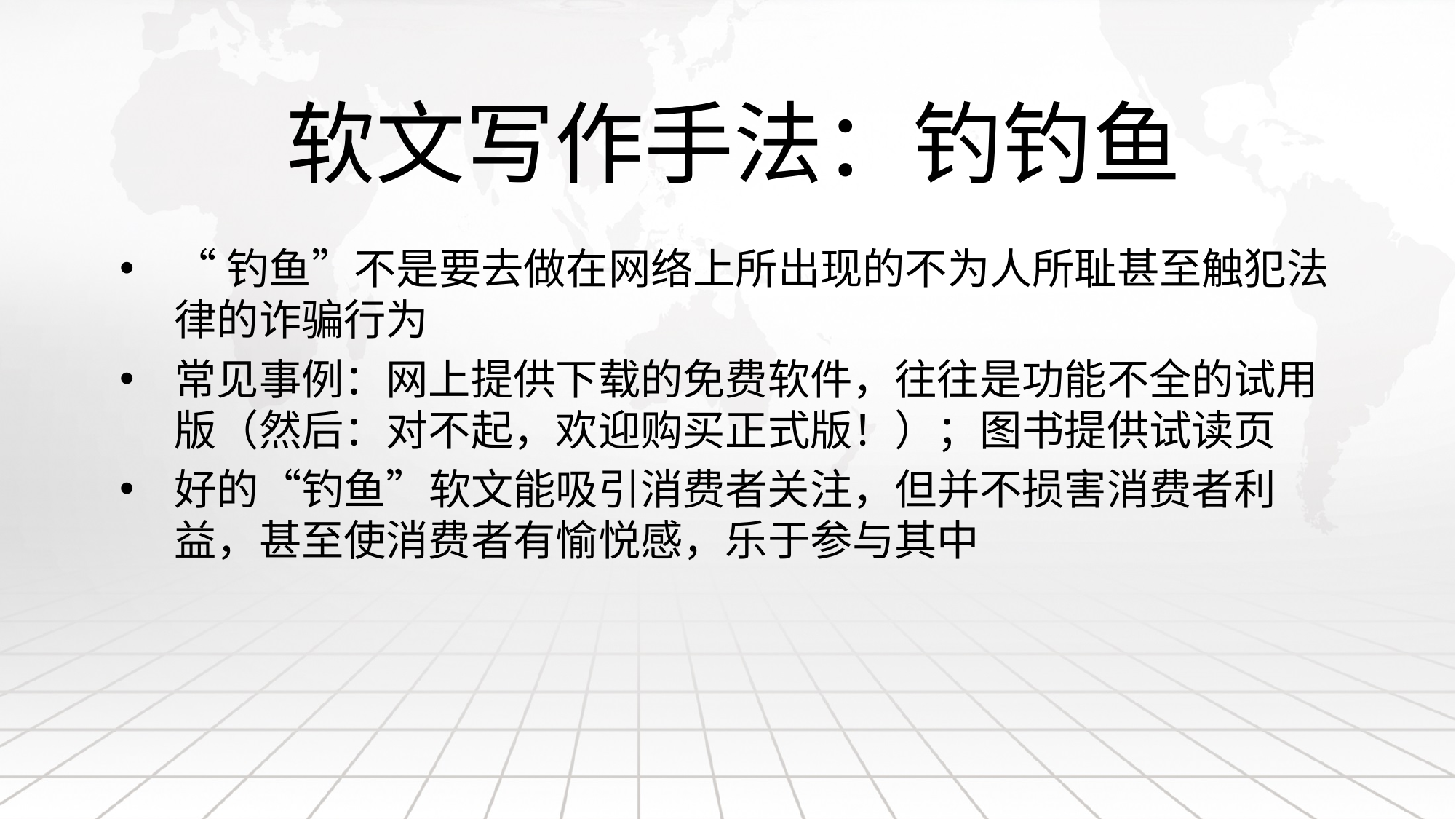

# 软文写作手法：钓钓鱼
“钓鱼”不是要去做在网络上所出现的不为人所耻甚至触犯法律的诈骗行为
常见事例：网上提供下载的免费软件，往往是功能不全的试用版（然后：对不起，欢迎购买正式版！）；图书提供试读页
好的“钓鱼”软文能吸引消费者关注，但并不损害消费者利益，甚至使消费者有愉悦感，乐于参与其中